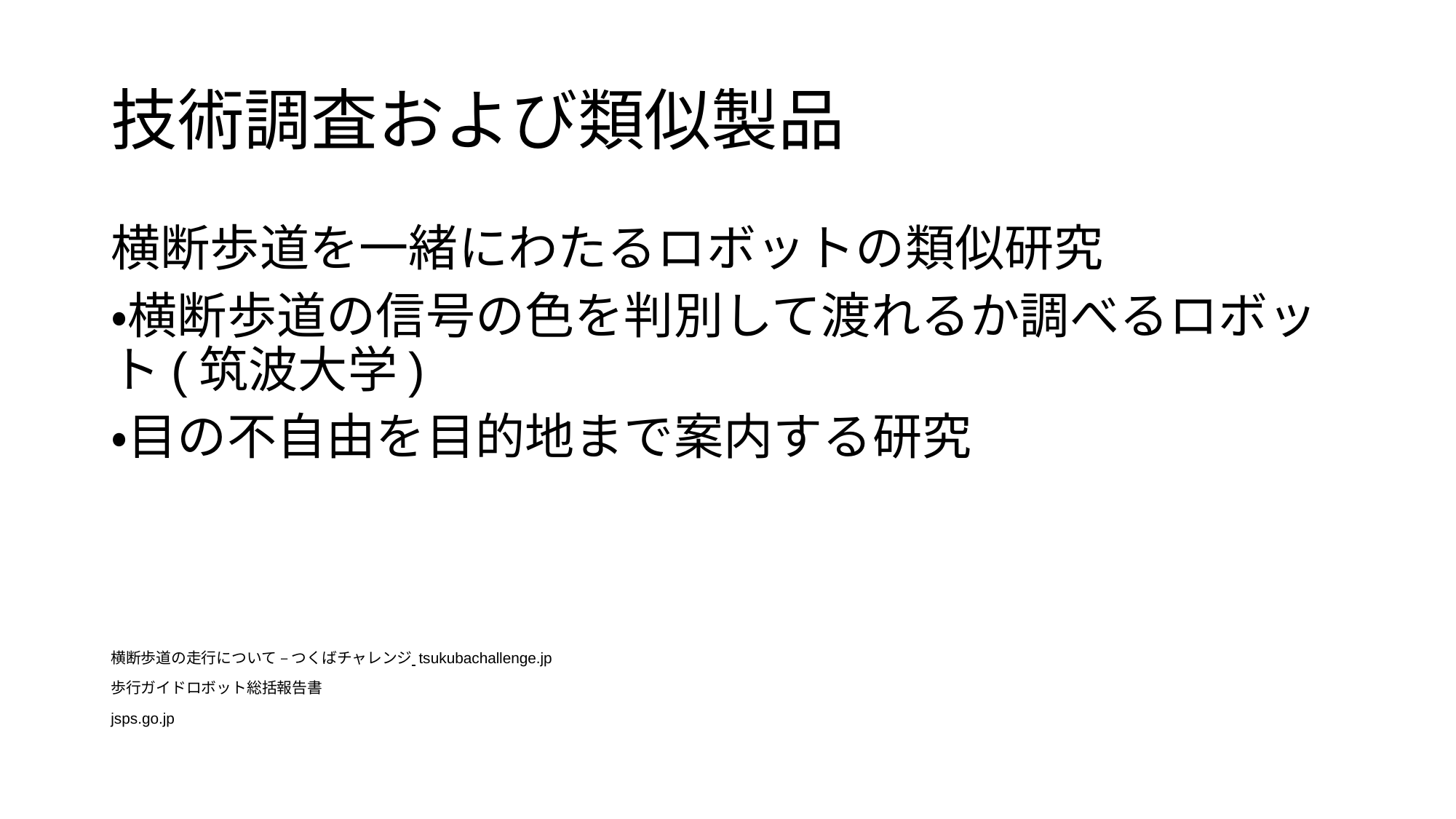

# 技術調査および類似製品
横断歩道を一緒にわたるロボットの類似研究
・横断歩道の信号の色を判別して渡れるか調べるロボット(筑波大学)
・目の不自由を目的地まで案内する研究

横断歩道の走行について – つくばチャレンジ tsukubachallenge.jp
歩行ガイドロボット総括報告書
jsps.go.jp